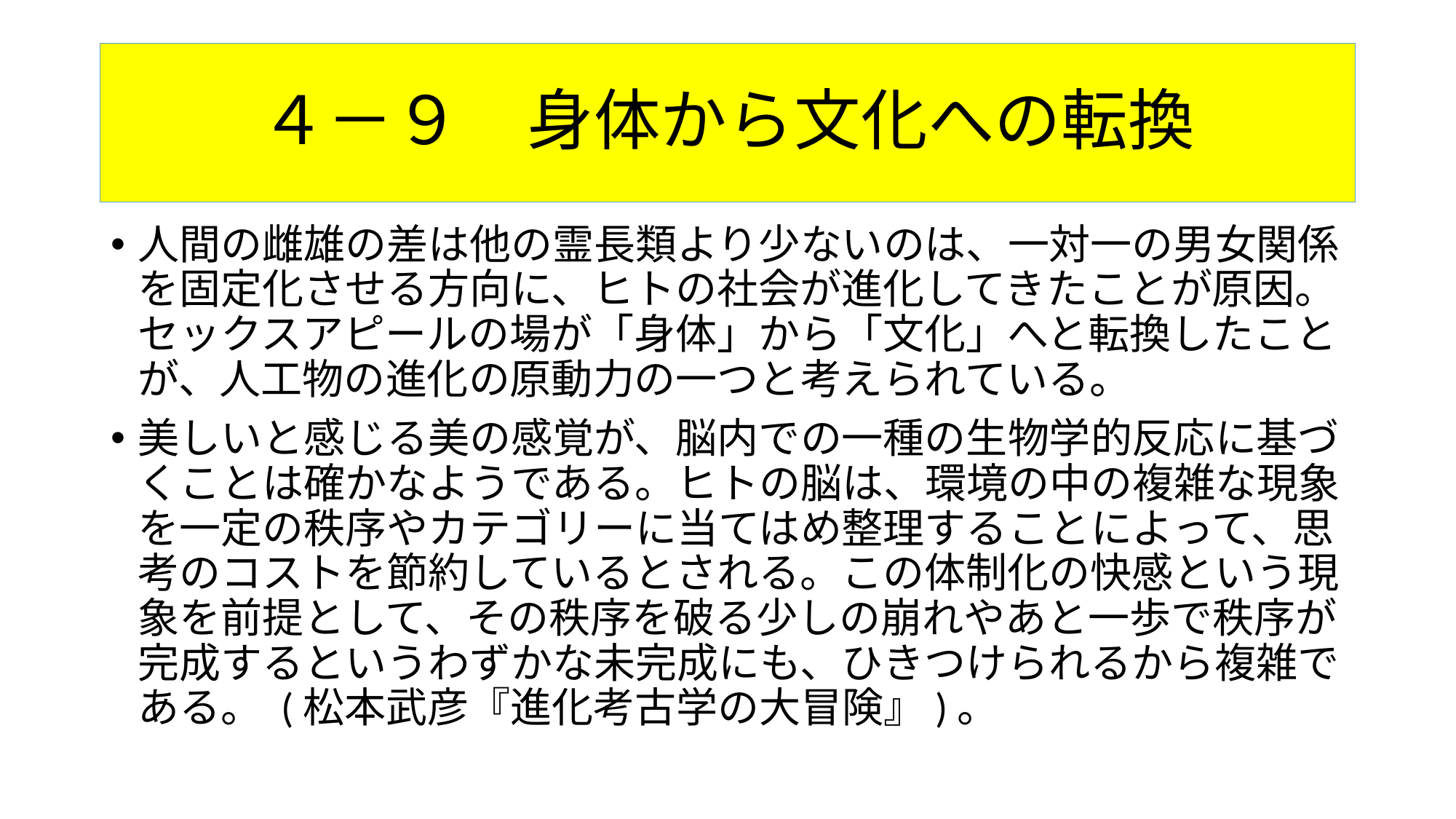

# ４－９　身体から文化への転換
人間の雌雄の差は他の霊長類より少ないのは、一対一の男女関係を固定化させる方向に、ヒトの社会が進化してきたことが原因。セックスアピールの場が「身体」から「文化」へと転換したことが、人工物の進化の原動力の一つと考えられている。
美しいと感じる美の感覚が、脳内での一種の生物学的反応に基づくことは確かなようである。ヒトの脳は、環境の中の複雑な現象を一定の秩序やカテゴリーに当てはめ整理することによって、思考のコストを節約しているとされる。この体制化の快感という現象を前提として、その秩序を破る少しの崩れやあと一歩で秩序が完成するというわずかな未完成にも、ひきつけられるから複雑である。 (松本武彦『進化考古学の大冒険』)。